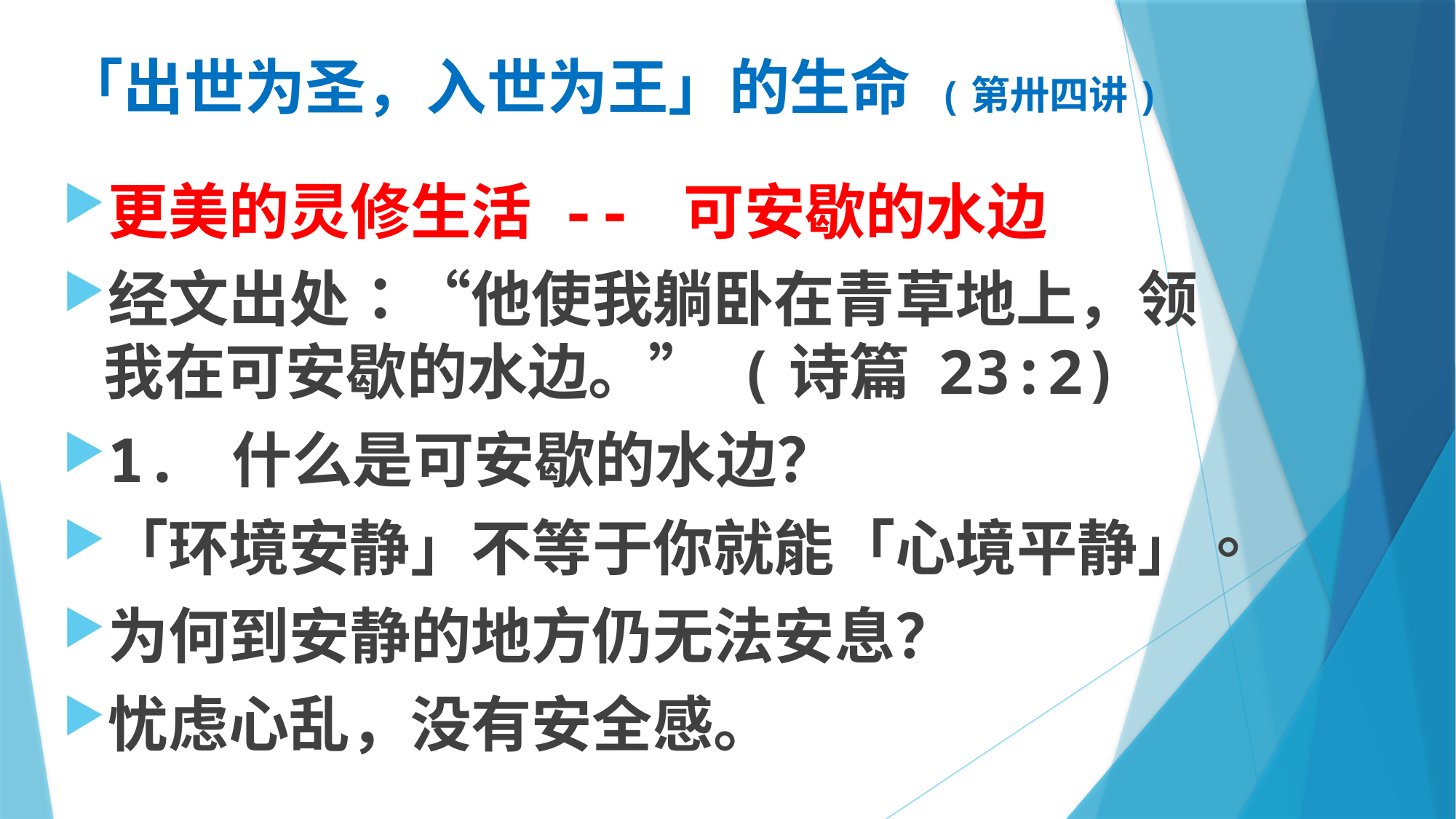

# 「出世为圣，入世为王」的生命 (第卅四讲)
更美的灵修生活 -- 可安歇的水边
经文出处：“他使我躺卧在青草地上，领我在可安歇的水边。” (诗篇 23:2)
1. 什么是可安歇的水边？
「环境安静」不等于你就能「心境平静」。
为何到安静的地方仍无法安息？
忧虑心乱，没有安全感。